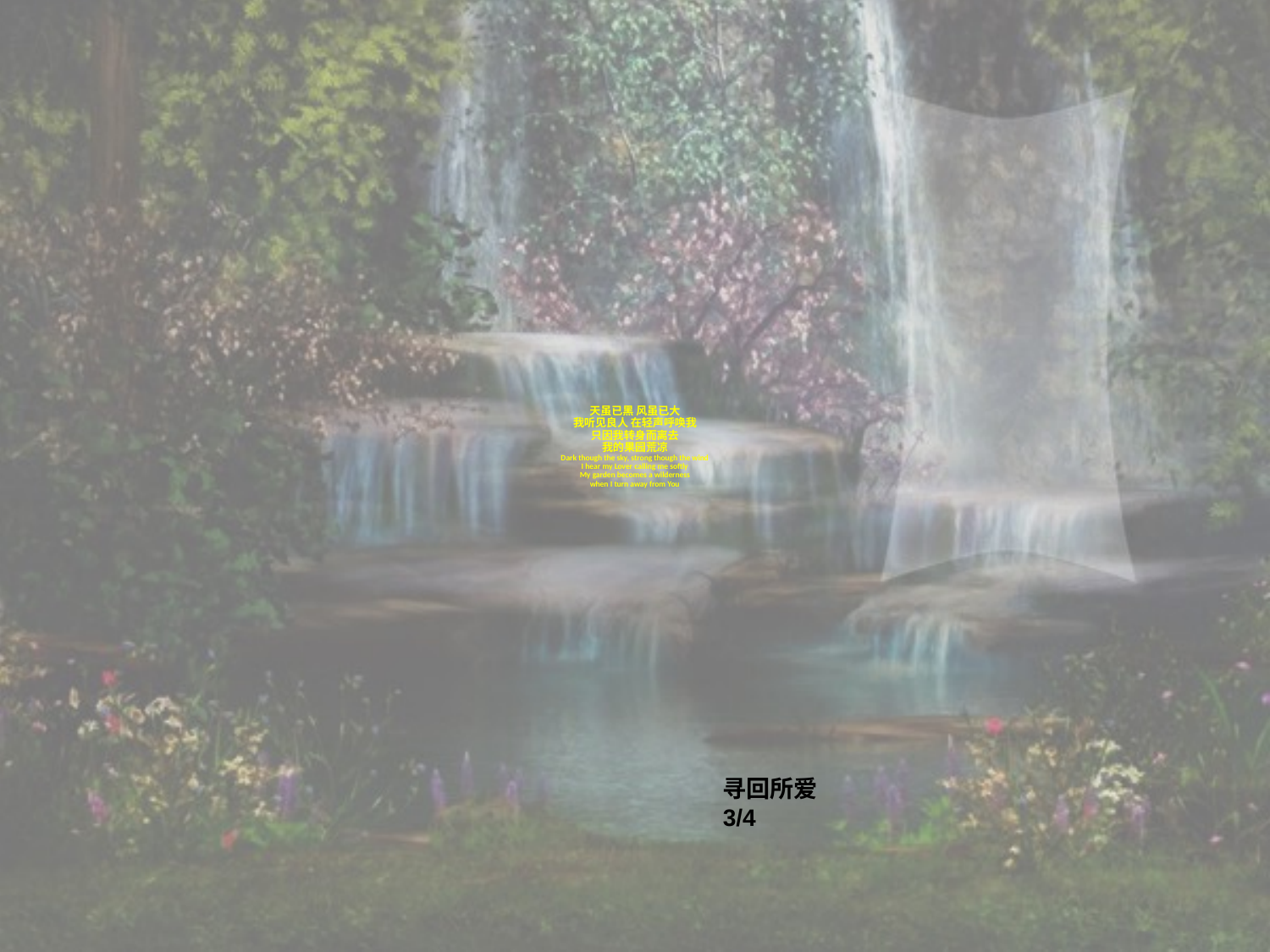

# 天虽已黑 风虽已大 我听见良人 在轻声呼唤我 只因我转身而离去 我的果园荒凉 Dark though the sky, strong though the wind I hear my Lover calling me softly My garden becomes a wilderness when I turn away from You
寻回所爱 3/4